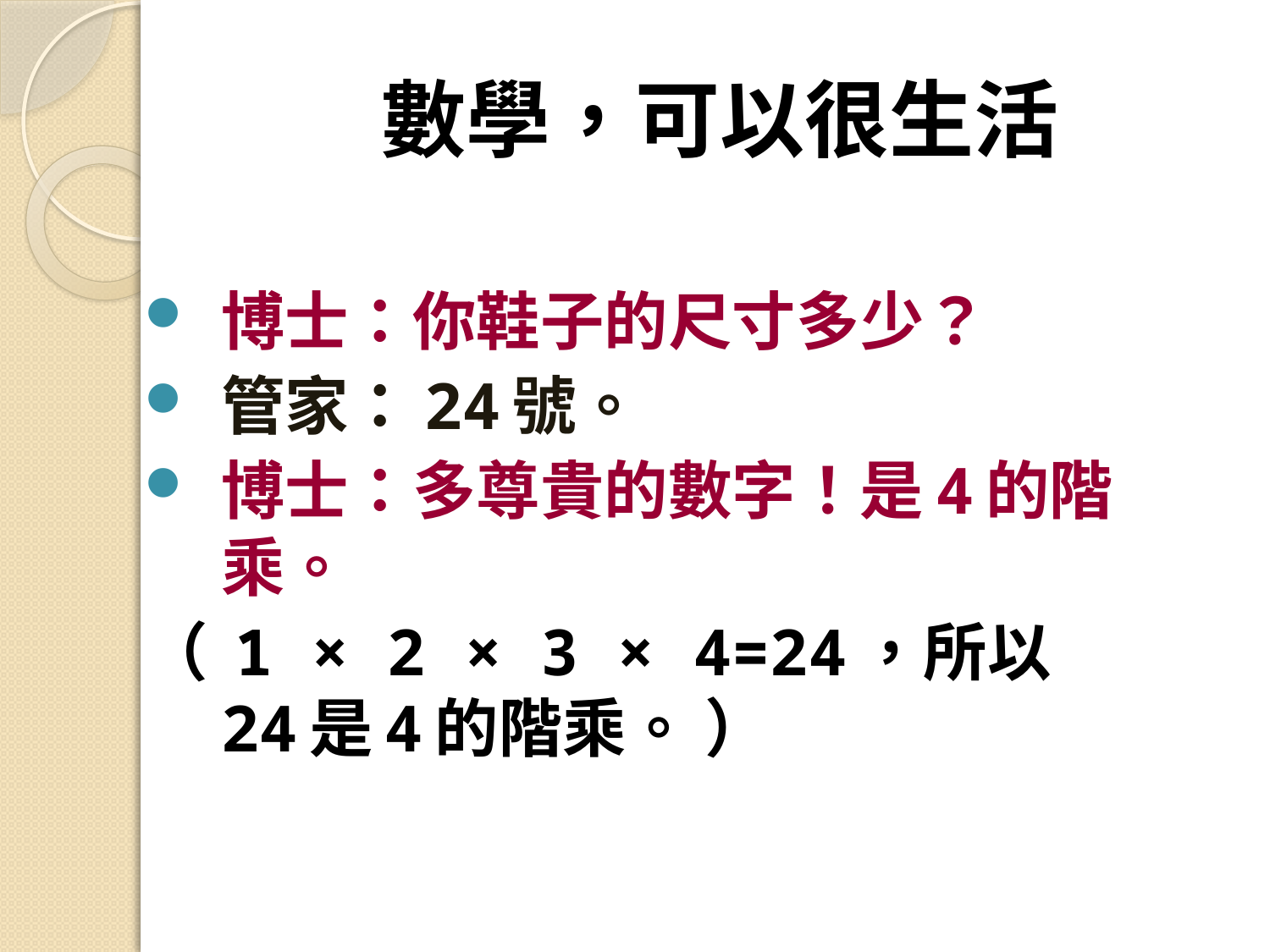

# 數學，可以很生活
博士：你鞋子的尺寸多少？
管家：24號。
博士：多尊貴的數字！是4的階乘。
（ 1 × 2 × 3 × 4=24，所以24是4的階乘。 ）